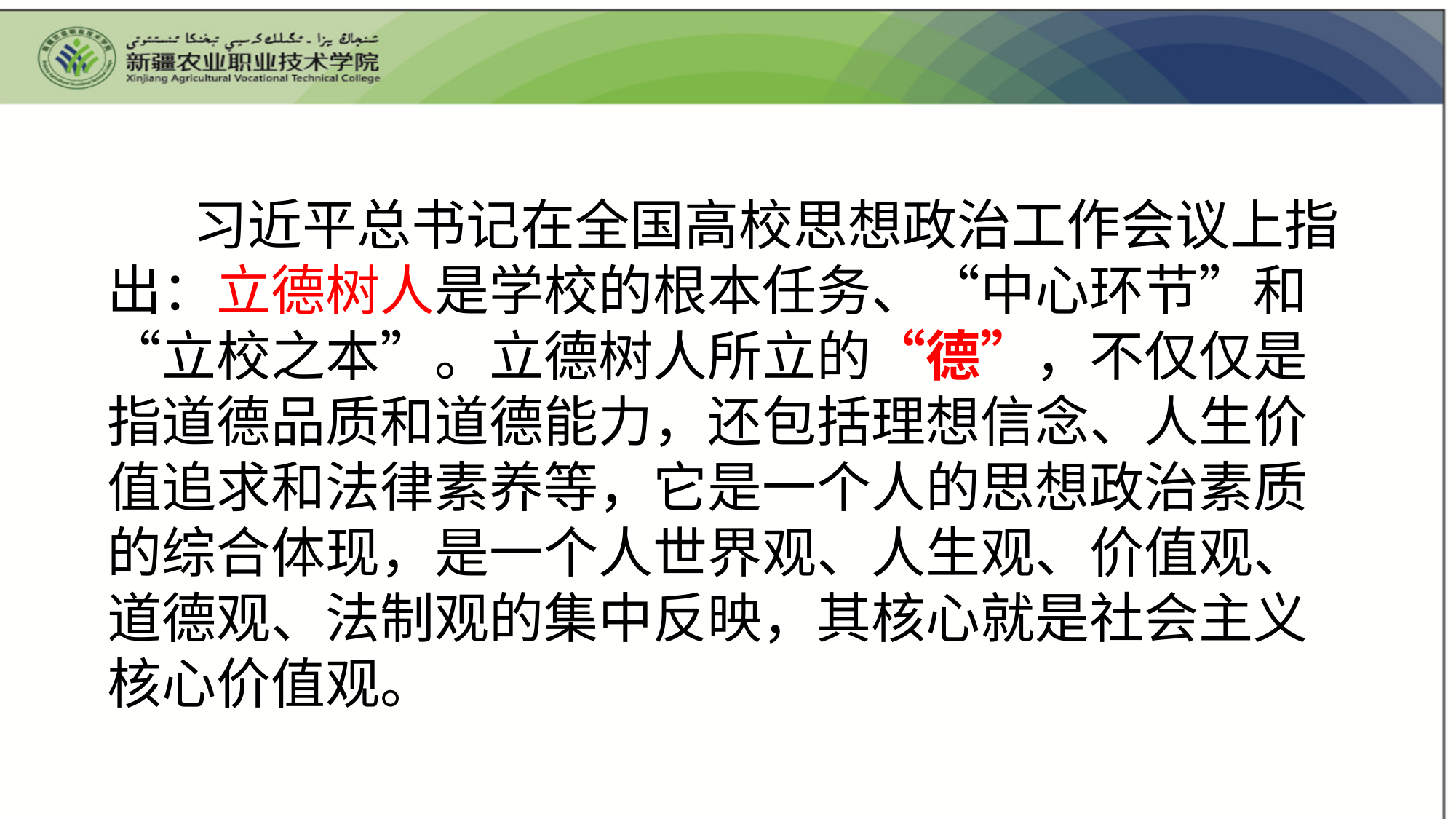

习近平总书记在全国高校思想政治工作会议上指出：立德树人是学校的根本任务、“中心环节”和“立校之本”。立德树人所立的“德”，不仅仅是指道德品质和道德能力，还包括理想信念、人生价值追求和法律素养等，它是一个人的思想政治素质的综合体现，是一个人世界观、人生观、价值观、道德观、法制观的集中反映，其核心就是社会主义核心价值观。